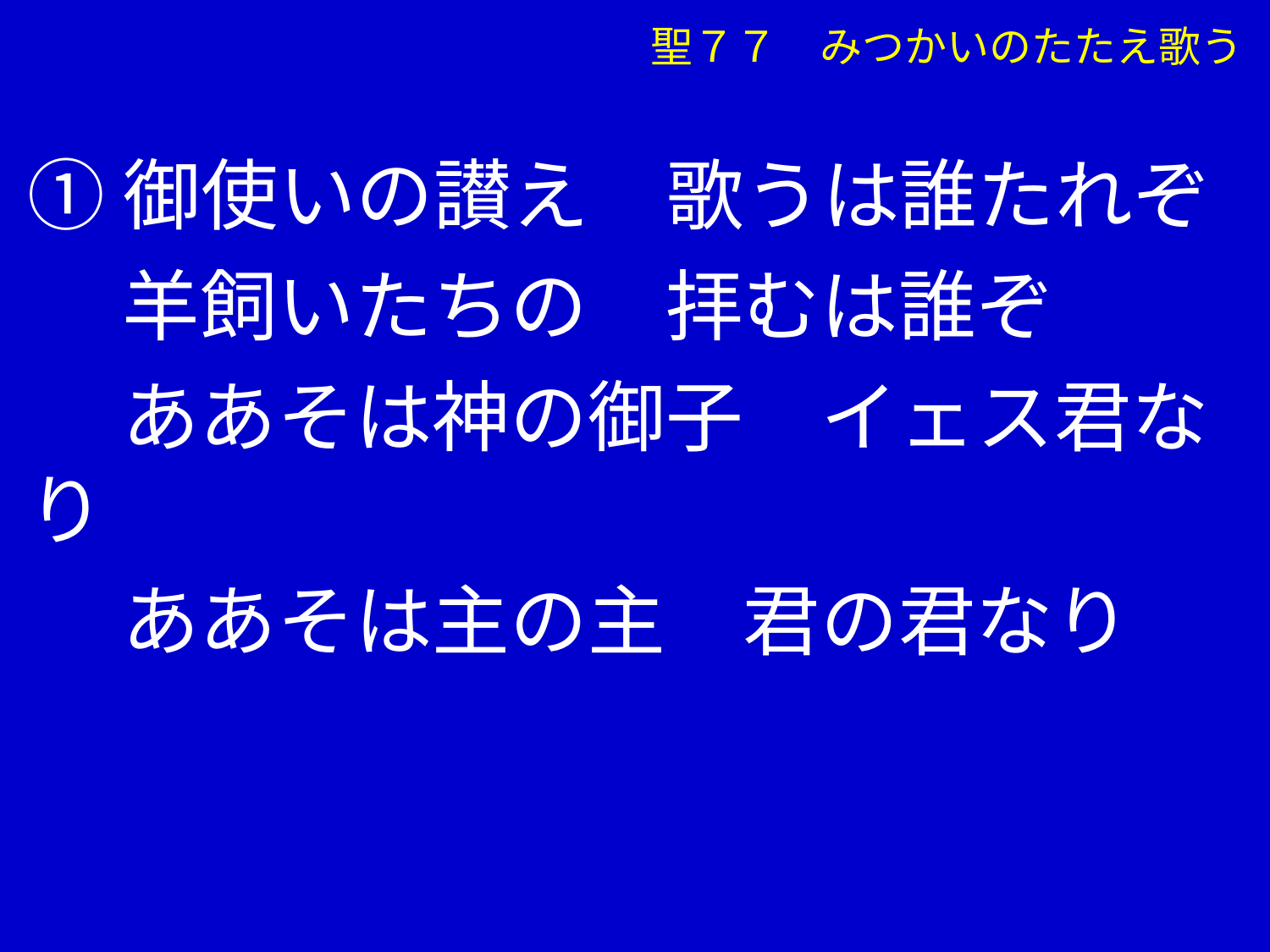

聖７７　みつかいのたたえ歌う
①御使いの讃え　歌うは誰たれぞ
　 羊飼いたちの　拝むは誰ぞ
　 ああそは神の御子　イェス君なり
　 ああそは主の主　君の君なり